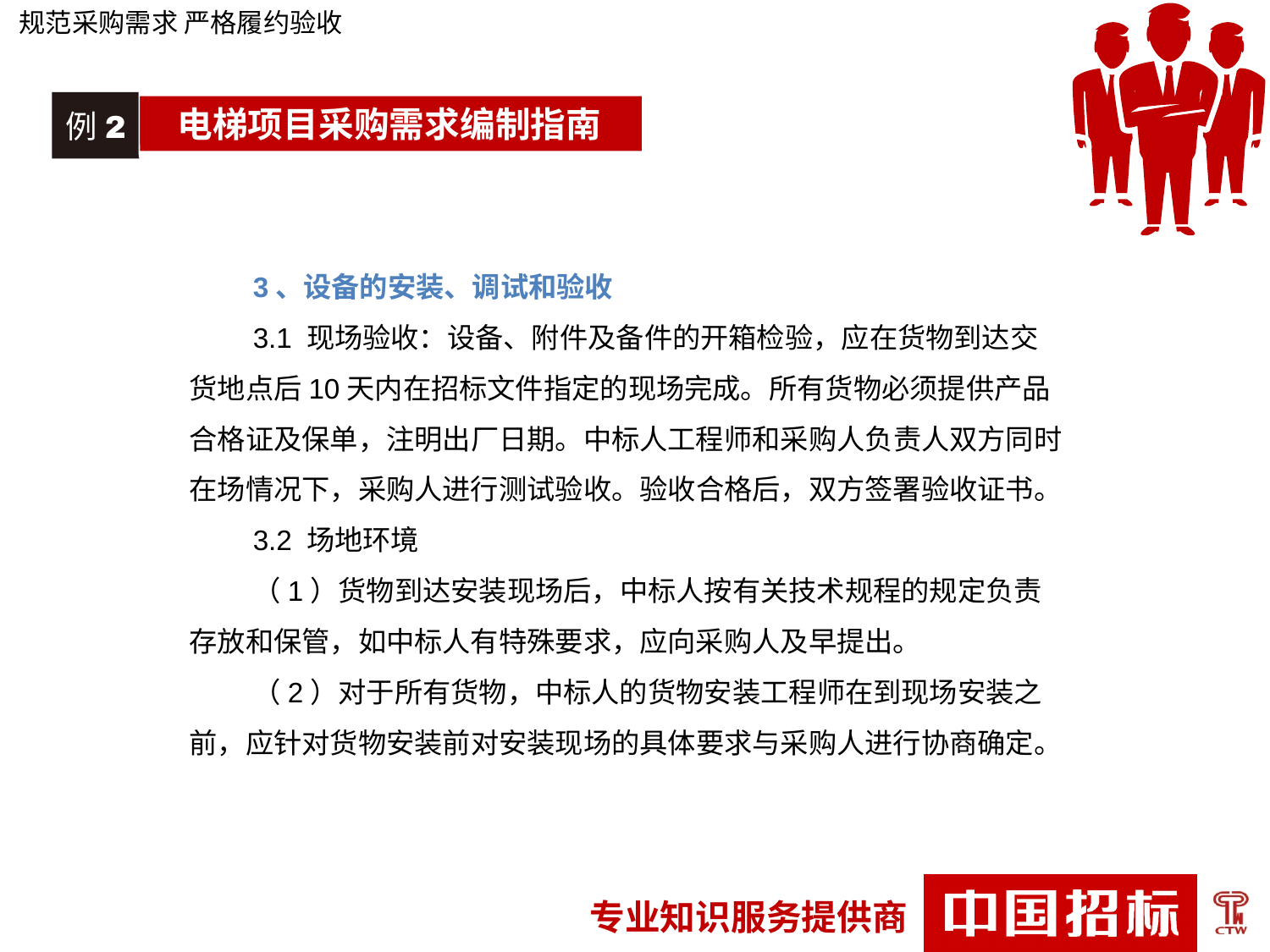

规范采购需求 严格履约验收

例2
电梯项目采购需求编制指南
3、设备的安装、调试和验收
3.1 现场验收：设备、附件及备件的开箱检验，应在货物到达交货地点后10天内在招标文件指定的现场完成。所有货物必须提供产品合格证及保单，注明出厂日期。中标人工程师和采购人负责人双方同时在场情况下，采购人进行测试验收。验收合格后，双方签署验收证书。
3.2 场地环境
（1）货物到达安装现场后，中标人按有关技术规程的规定负责存放和保管，如中标人有特殊要求，应向采购人及早提出。
（2）对于所有货物，中标人的货物安装工程师在到现场安装之前，应针对货物安装前对安装现场的具体要求与采购人进行协商确定。